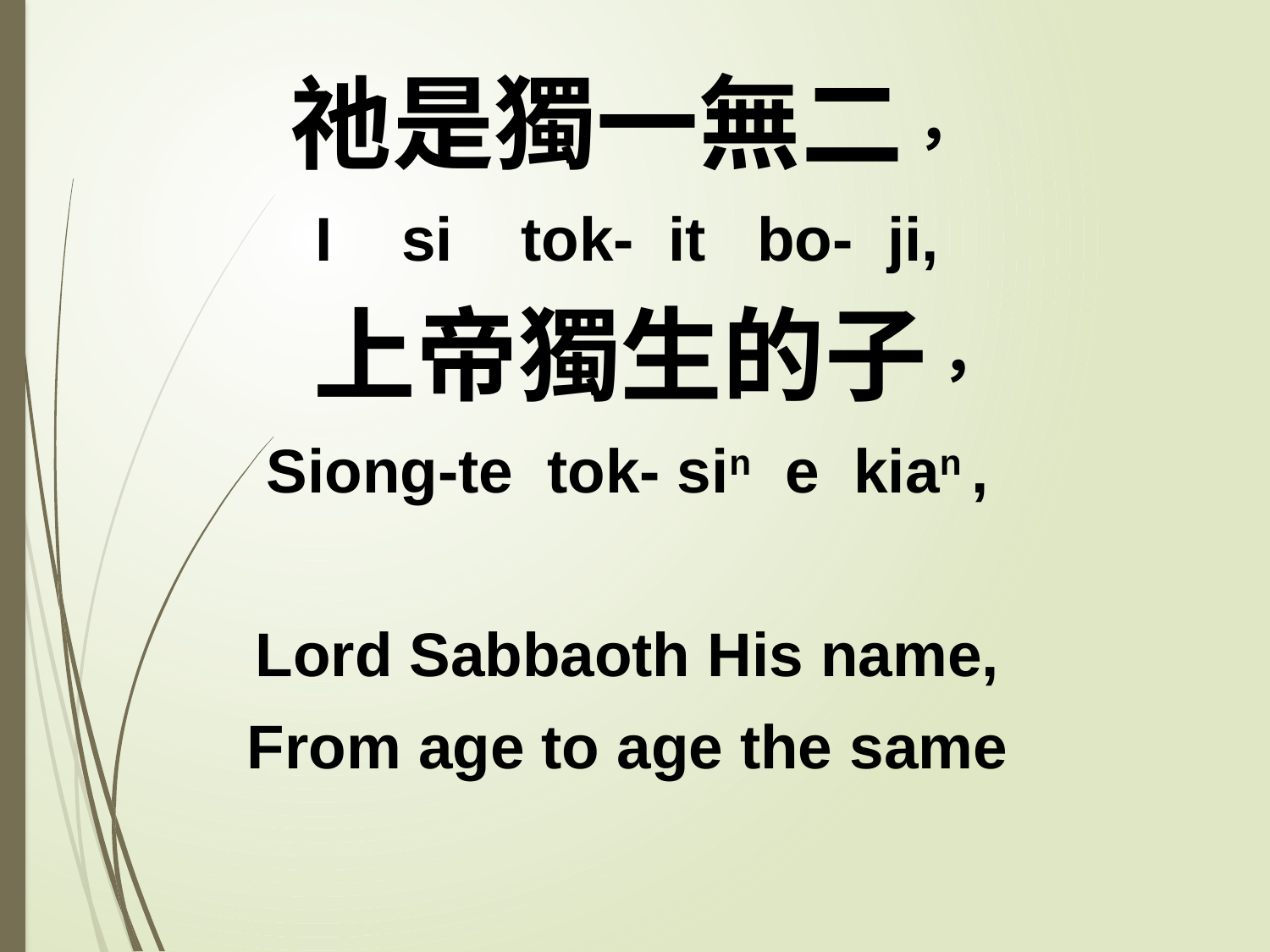

祂是獨一無二，
I    si    tok-  it   bo-  ji,
 上帝獨生的子，
Siong-te  tok- sin  e  kian ,

Lord Sabbaoth His name,
From age to age the same